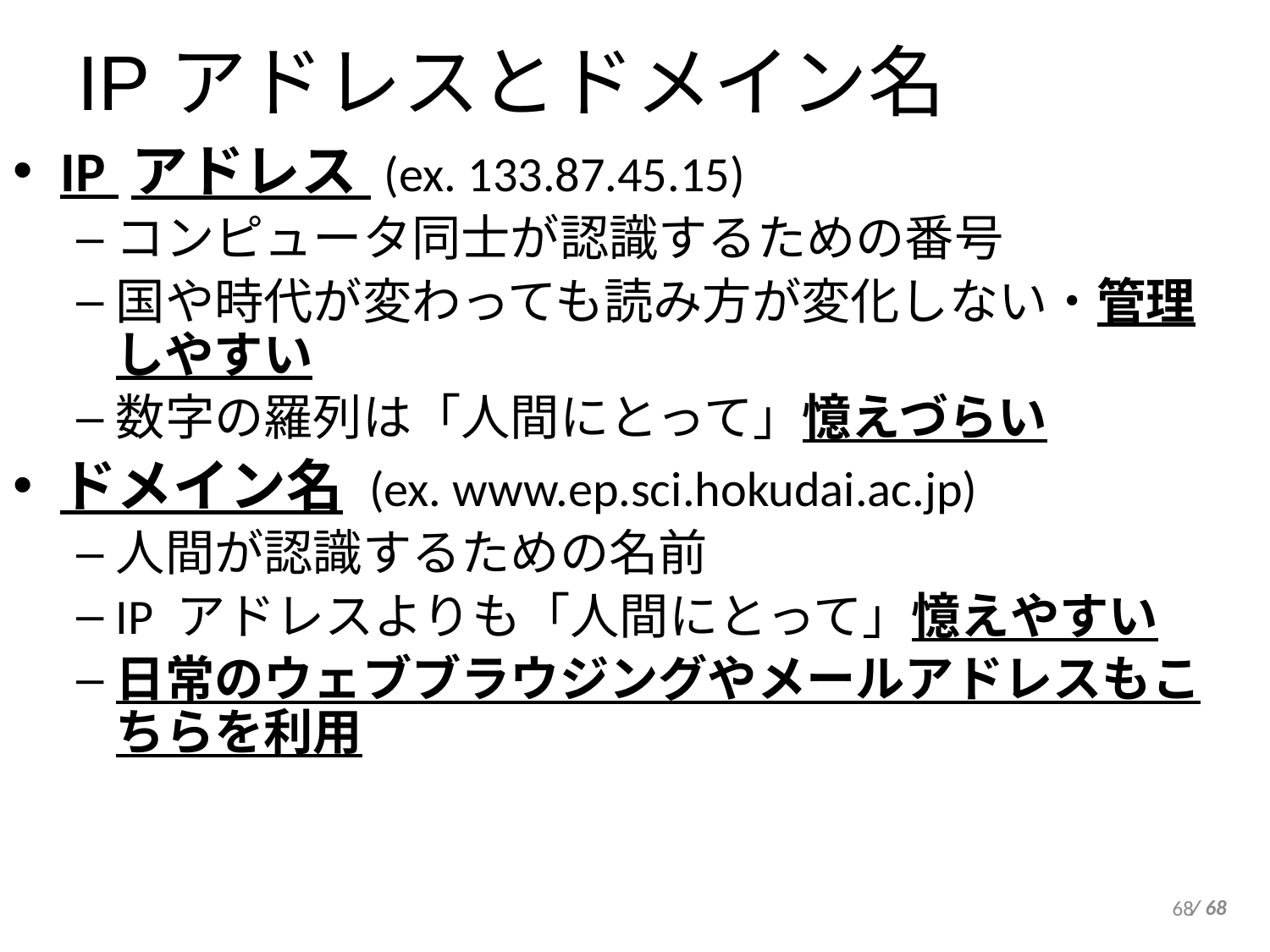

IPアドレスとドメイン名
IP アドレス (ex. 133.87.45.15)
コンピュータ同士が認識するための番号
国や時代が変わっても読み方が変化しない・管理しやすい
数字の羅列は「人間にとって」憶えづらい
ドメイン名 (ex. www.ep.sci.hokudai.ac.jp)
人間が認識するための名前
IP アドレスよりも「人間にとって」憶えやすい
日常のウェブブラウジングやメールアドレスもこちらを利用

68